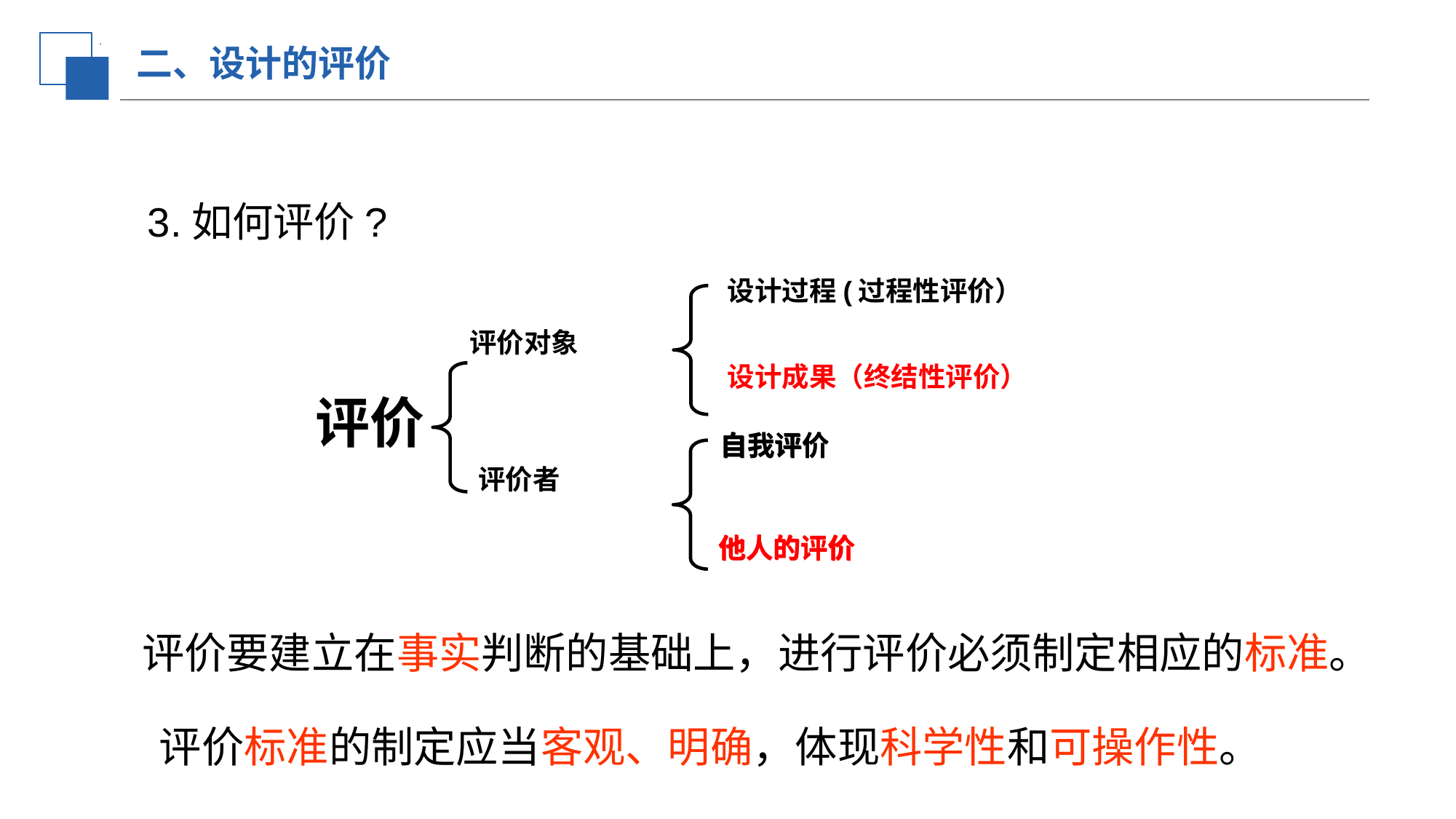

二、设计的评价
3.如何评价?

设计过程(过程性评价）

评价对象
设计成果（终结性评价）

自我评价
自我评价

评价者

评价
他人的评价
他人的评价
    评价要建立在事实判断的基础上，进行评价必须制定相应的标准。
    评价标准的制定应当客观、明确，体现科学性和可操作性。